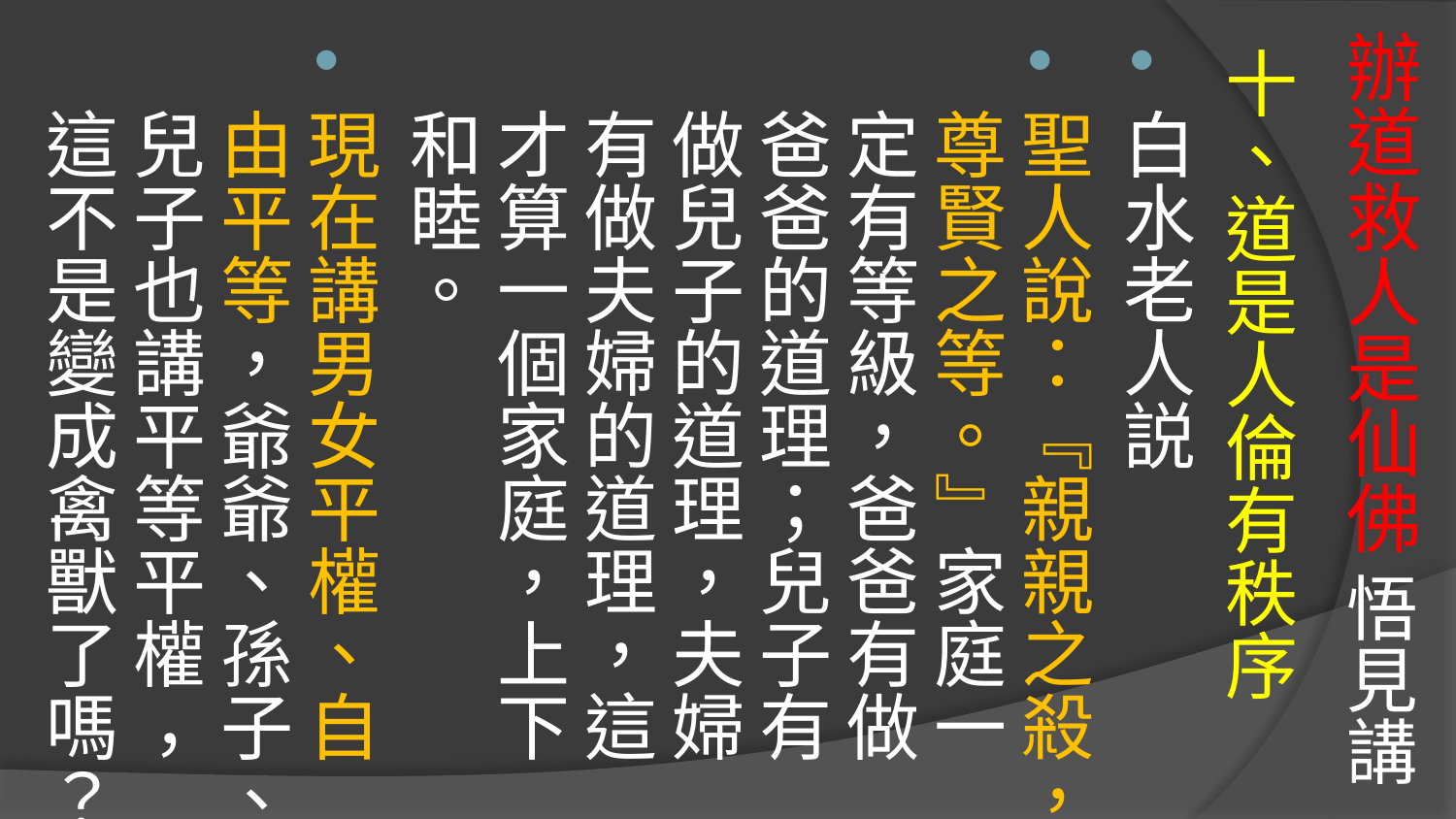

# 辦道救人是仙佛 悟見講
十、道是人倫有秩序
白水老人説
聖人說：『親親之殺，尊賢之等。』家庭一定有等級，爸爸有做爸爸的道理；兒子有做兒子的道理，夫婦有做夫婦的道理，這才算一個家庭，上下和睦。
現在講男女平權、自由平等，爺爺、孫子、兒子也講平等平權 ，這不是變成禽獸了嗎？